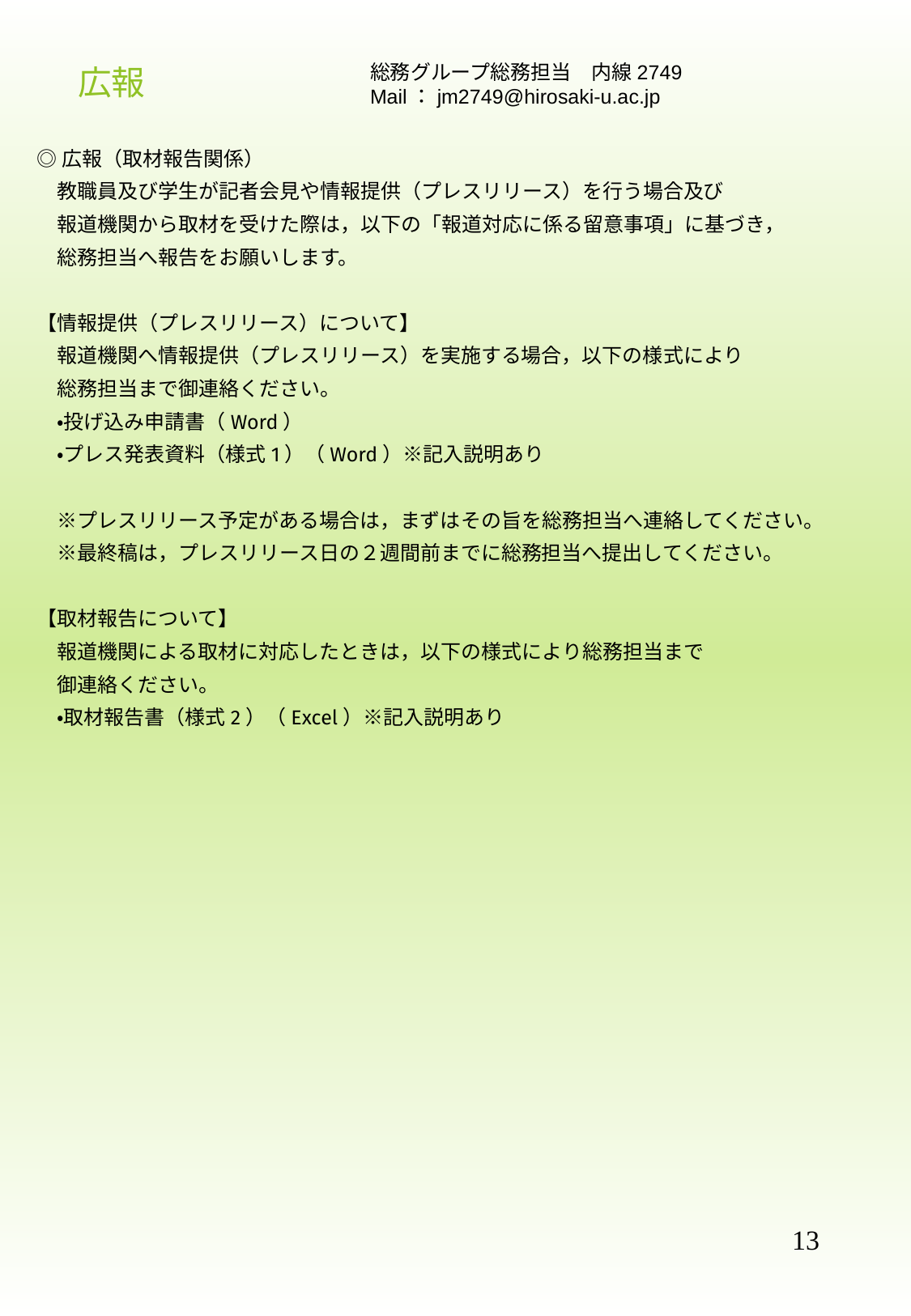

総務グループ総務担当　内線2749
Mail：jm2749@hirosaki-u.ac.jp

# 広報
◎広報（取材報告関係）
　教職員及び学生が記者会見や情報提供（プレスリリース）を行う場合及び
　報道機関から取材を受けた際は，以下の「報道対応に係る留意事項」に基づき，
　総務担当へ報告をお願いします。

【情報提供（プレスリリース）について】
　報道機関へ情報提供（プレスリリース）を実施する場合，以下の様式により
　総務担当まで御連絡ください。
　・投げ込み申請書（Word）
　・プレス発表資料（様式1）（Word）※記入説明あり

　※プレスリリース予定がある場合は，まずはその旨を総務担当へ連絡してください。
　※最終稿は，プレスリリース日の２週間前までに総務担当へ提出してください。

【取材報告について】
　報道機関による取材に対応したときは，以下の様式により総務担当まで
　御連絡ください。
　・取材報告書（様式2）（Excel）※記入説明あり

13